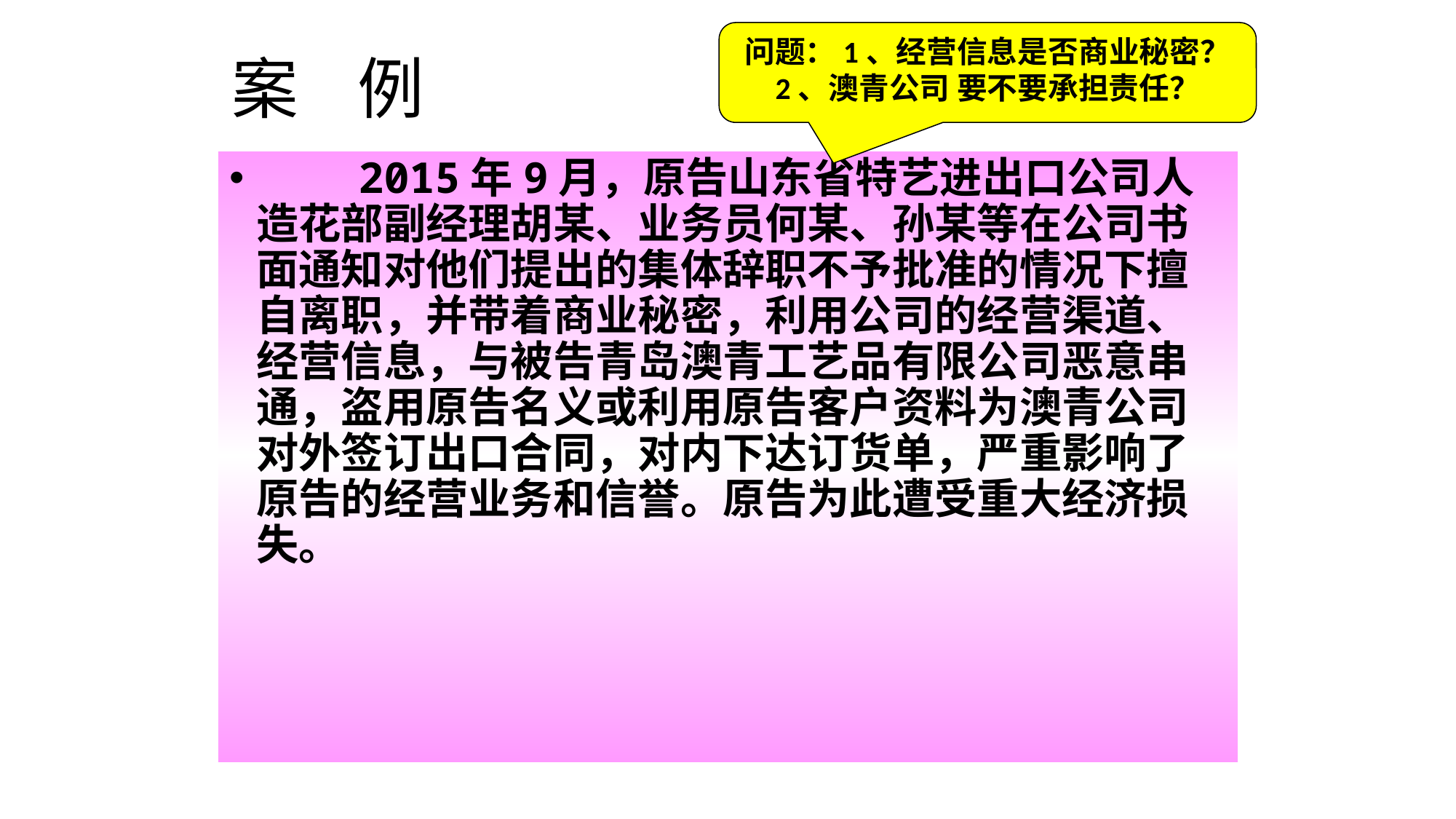

问题：1、经营信息是否商业秘密？
2、澳青公司 要不要承担责任？
# 案    例
    2015年9月，原告山东省特艺进出口公司人造花部副经理胡某、业务员何某、孙某等在公司书面通知对他们提出的集体辞职不予批准的情况下擅自离职，并带着商业秘密，利用公司的经营渠道、经营信息，与被告青岛澳青工艺品有限公司恶意串通，盗用原告名义或利用原告客户资料为澳青公司对外签订出口合同，对内下达订货单，严重影响了原告的经营业务和信誉。原告为此遭受重大经济损失。